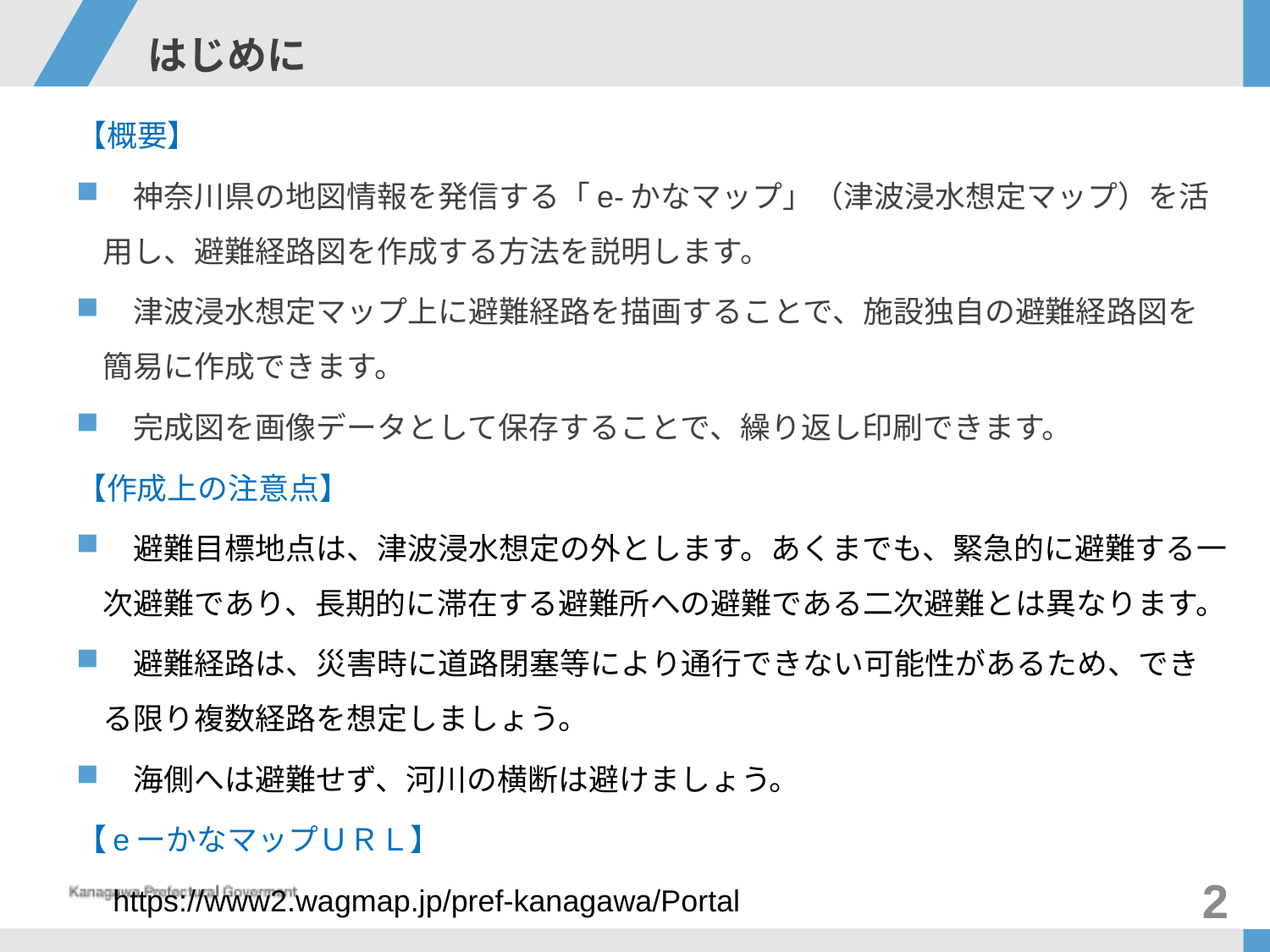

# はじめに
【概要】
　神奈川県の地図情報を発信する「e-かなマップ」（津波浸水想定マップ）を活用し、避難経路図を作成する方法を説明します。
　津波浸水想定マップ上に避難経路を描画することで、施設独自の避難経路図を簡易に作成できます。
　完成図を画像データとして保存することで、繰り返し印刷できます。
【作成上の注意点】
　避難目標地点は、津波浸水想定の外とします。あくまでも、緊急的に避難する一次避難であり、長期的に滞在する避難所への避難である二次避難とは異なります。
　避難経路は、災害時に道路閉塞等により通行できない可能性があるため、できる限り複数経路を想定しましょう。
　海側へは避難せず、河川の横断は避けましょう。
【eーかなマップＵＲＬ】
　https://www2.wagmap.jp/pref-kanagawa/Portal

2